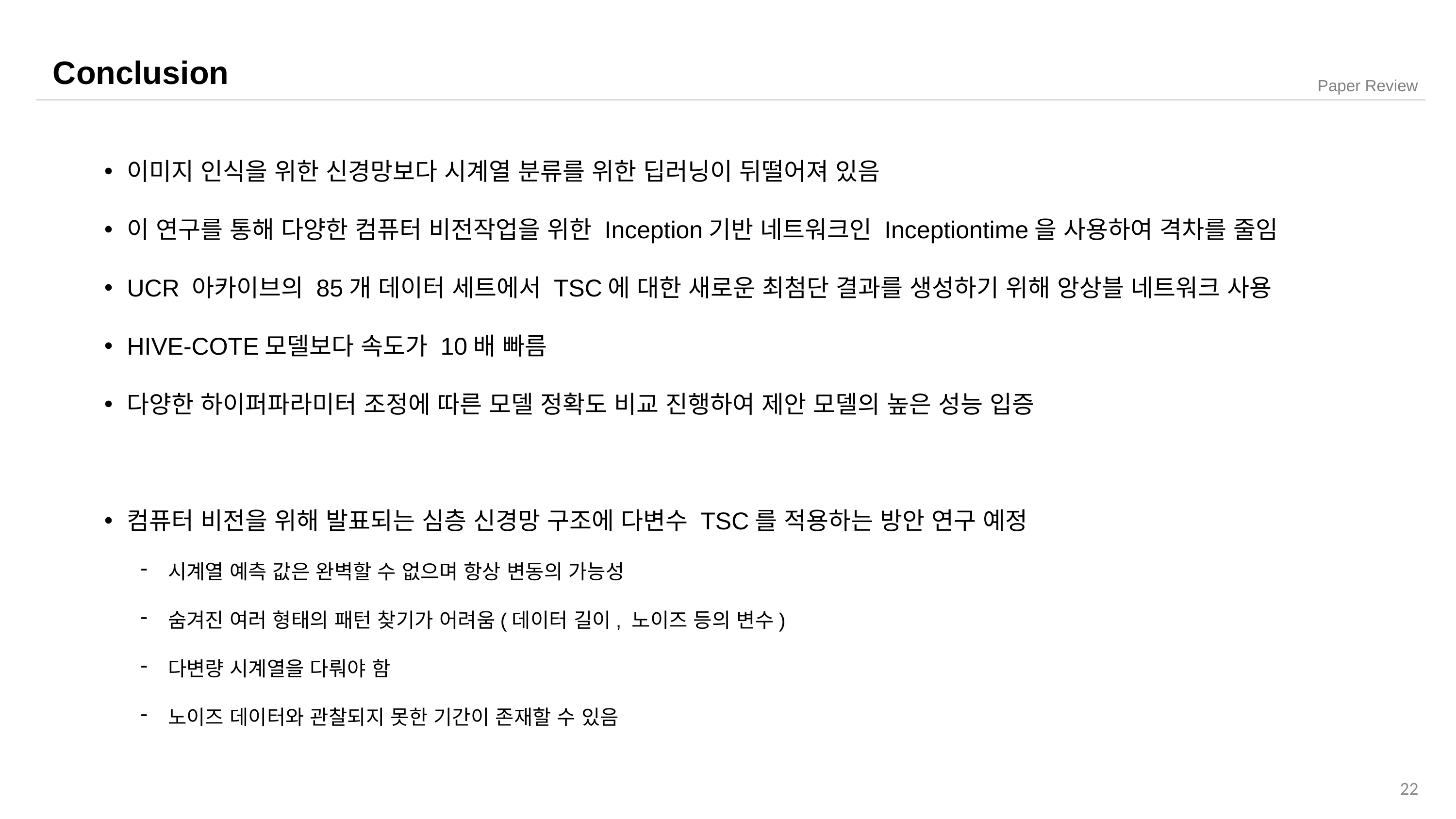

Conclusion
Paper Review
이미지 인식을 위한 신경망보다 시계열 분류를 위한 딥러닝이 뒤떨어져 있음
이 연구를 통해 다양한 컴퓨터 비전작업을 위한 Inception기반 네트워크인 Inceptiontime을 사용하여 격차를 줄임
UCR 아카이브의 85개 데이터 세트에서 TSC에 대한 새로운 최첨단 결과를 생성하기 위해 앙상블 네트워크 사용
HIVE-COTE모델보다 속도가 10배 빠름
다양한 하이퍼파라미터 조정에 따른 모델 정확도 비교 진행하여 제안 모델의 높은 성능 입증

컴퓨터 비전을 위해 발표되는 심층 신경망 구조에 다변수 TSC를 적용하는 방안 연구 예정
시계열 예측 값은 완벽할 수 없으며 항상 변동의 가능성
숨겨진 여러 형태의 패턴 찾기가 어려움(데이터 길이, 노이즈 등의 변수)
다변량 시계열을 다뤄야 함
노이즈 데이터와 관찰되지 못한 기간이 존재할 수 있음
22